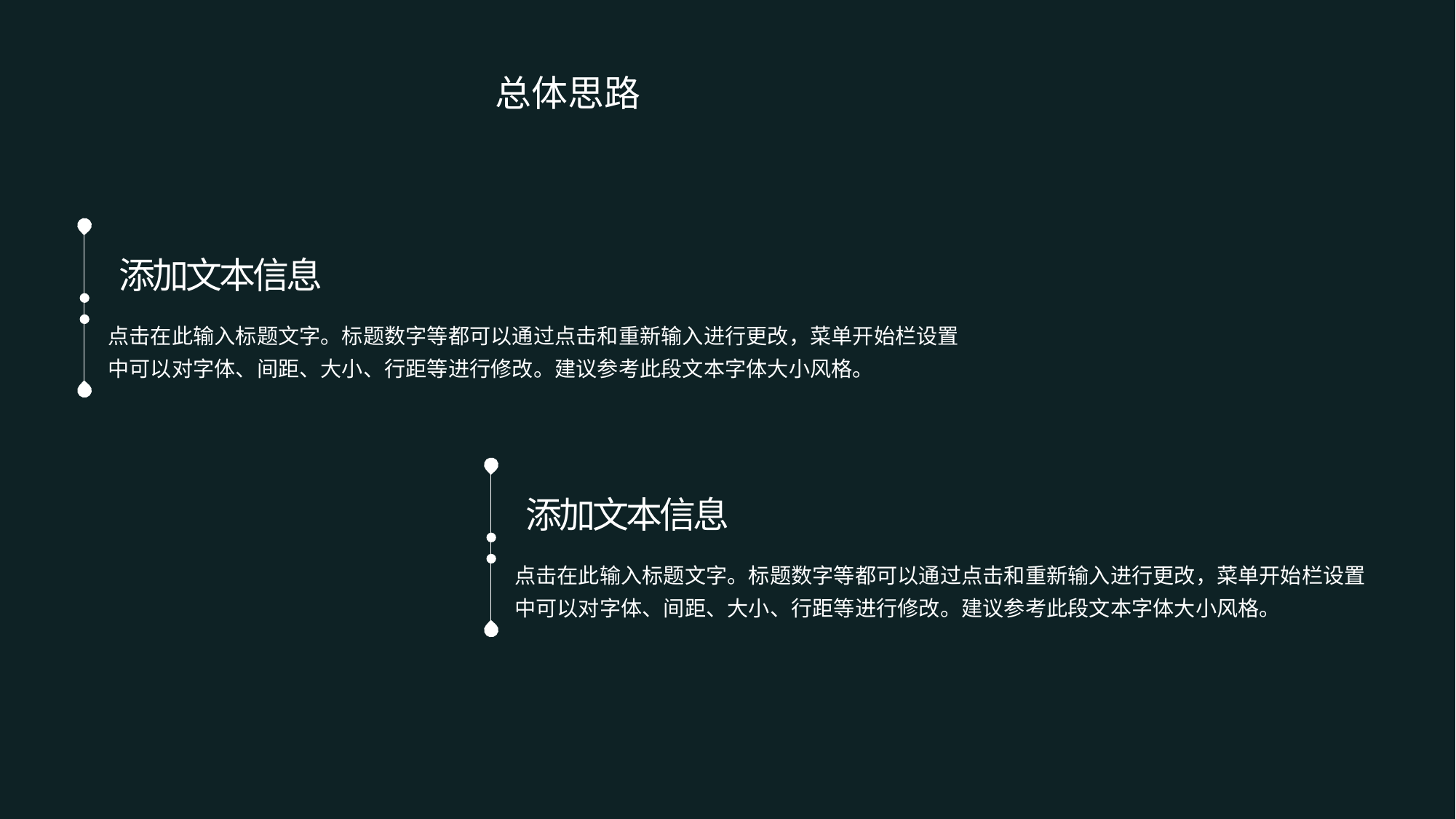

总体思路

添加文本信息
点击在此输入标题文字。标题数字等都可以通过点击和重新输入进行更改，菜单开始栏设置中可以对字体、间距、大小、行距等进行修改。建议参考此段文本字体大小风格。

添加文本信息
点击在此输入标题文字。标题数字等都可以通过点击和重新输入进行更改，菜单开始栏设置中可以对字体、间距、大小、行距等进行修改。建议参考此段文本字体大小风格。